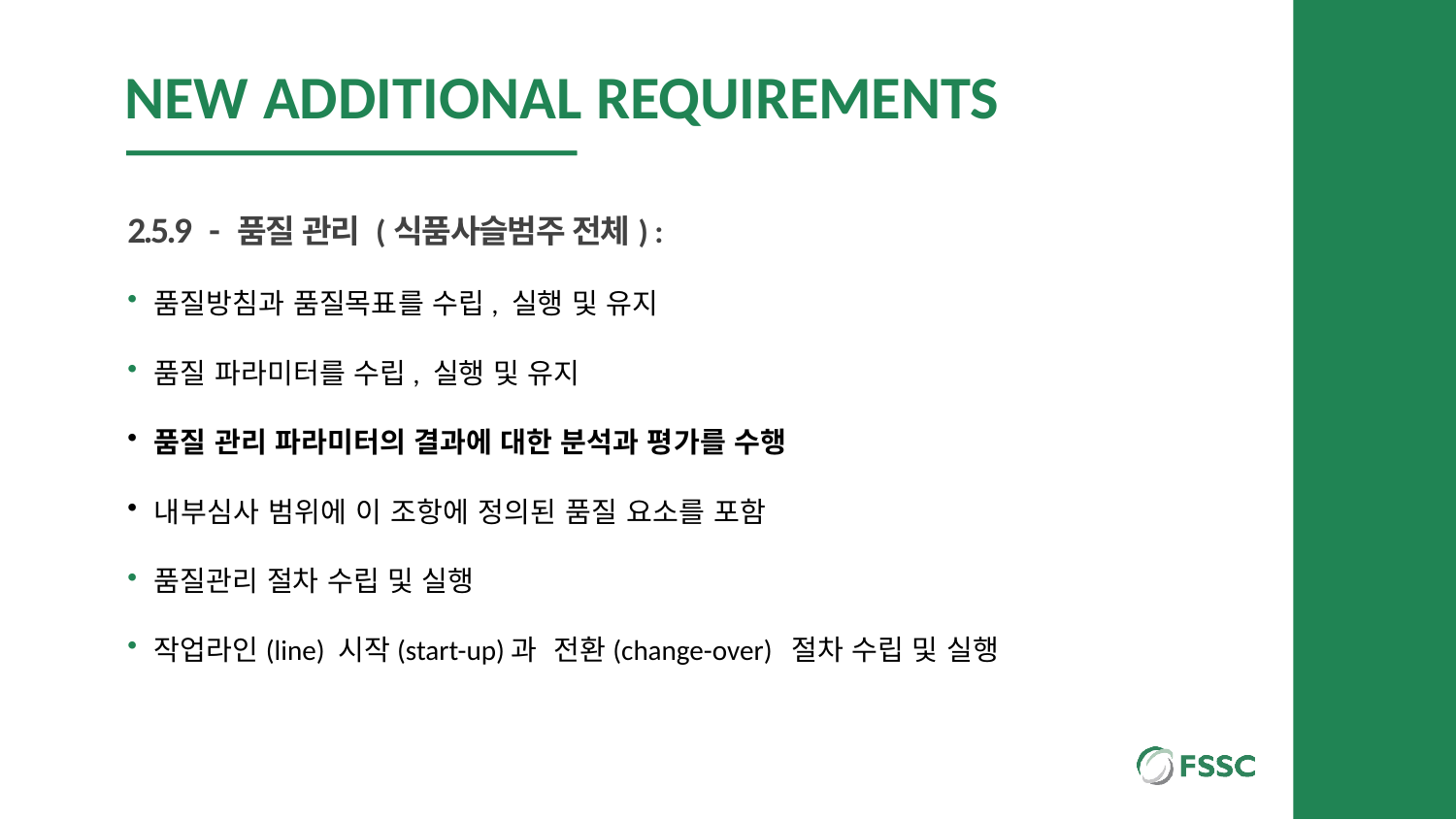

# NEW ADDITIONAL REQUIREMENTS
2.5.9  - 품질 관리 (식품사슬범주 전체) :
품질방침과 품질목표를 수립, 실행 및 유지
품질 파라미터를 수립, 실행 및 유지
품질 관리 파라미터의 결과에 대한 분석과 평가를 수행
내부심사 범위에 이 조항에 정의된 품질 요소를 포함
품질관리 절차 수립 및 실행
작업라인(line) 시작(start-up)과  전환(change-over)  절차 수립 및 실행